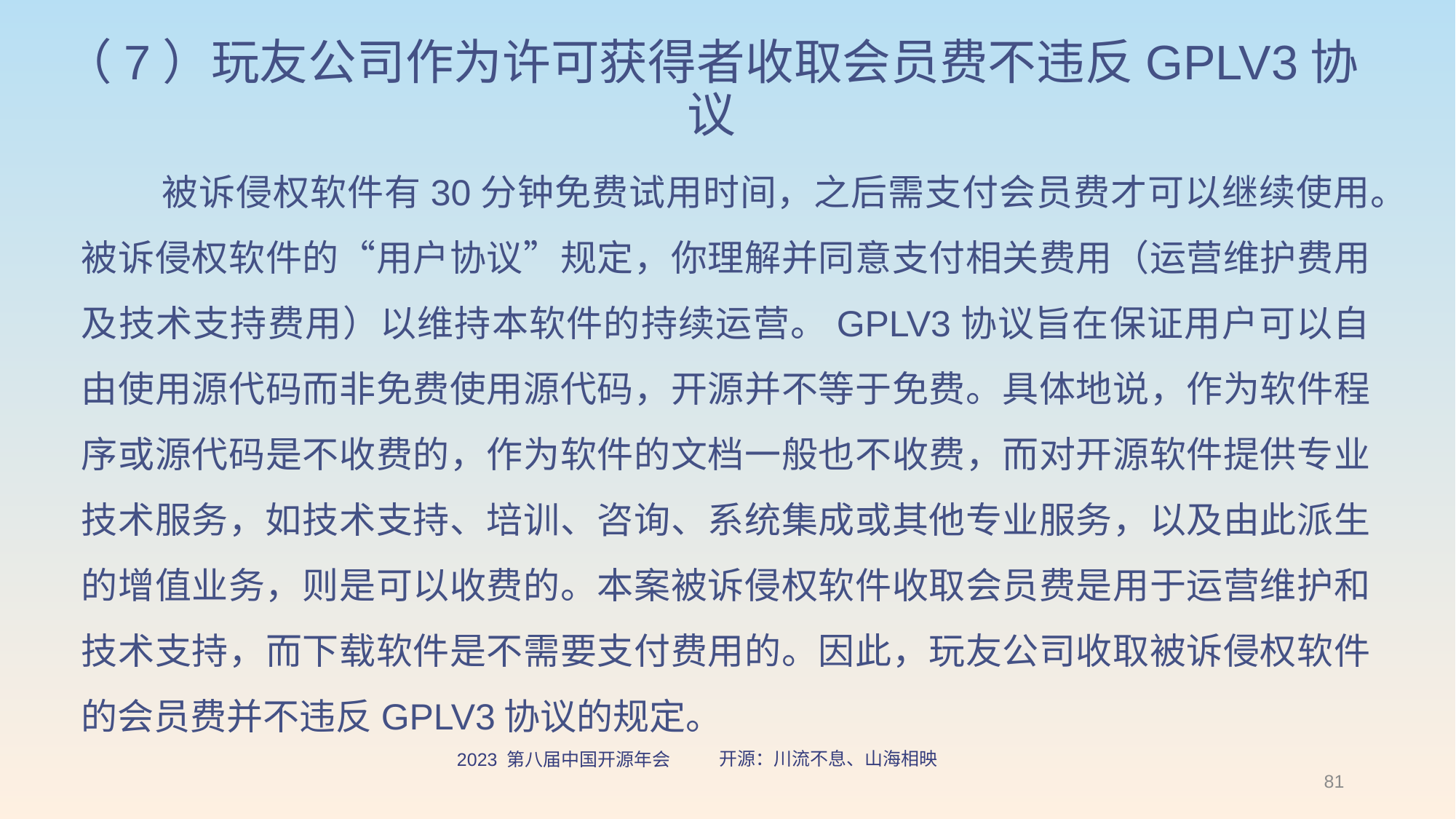

# （7）玩友公司作为许可获得者收取会员费不违反GPLV3协议
        被诉侵权软件有30分钟免费试用时间，之后需支付会员费才可以继续使用。被诉侵权软件的“用户协议”规定，你理解并同意支付相关费用（运营维护费用及技术支持费用）以维持本软件的持续运营。GPLV3协议旨在保证用户可以自由使用源代码而非免费使用源代码，开源并不等于免费。具体地说，作为软件程序或源代码是不收费的，作为软件的文档一般也不收费，而对开源软件提供专业技术服务，如技术支持、培训、咨询、系统集成或其他专业服务，以及由此派生的增值业务，则是可以收费的。本案被诉侵权软件收取会员费是用于运营维护和技术支持，而下载软件是不需要支付费用的。因此，玩友公司收取被诉侵权软件的会员费并不违反GPLV3协议的规定。

81